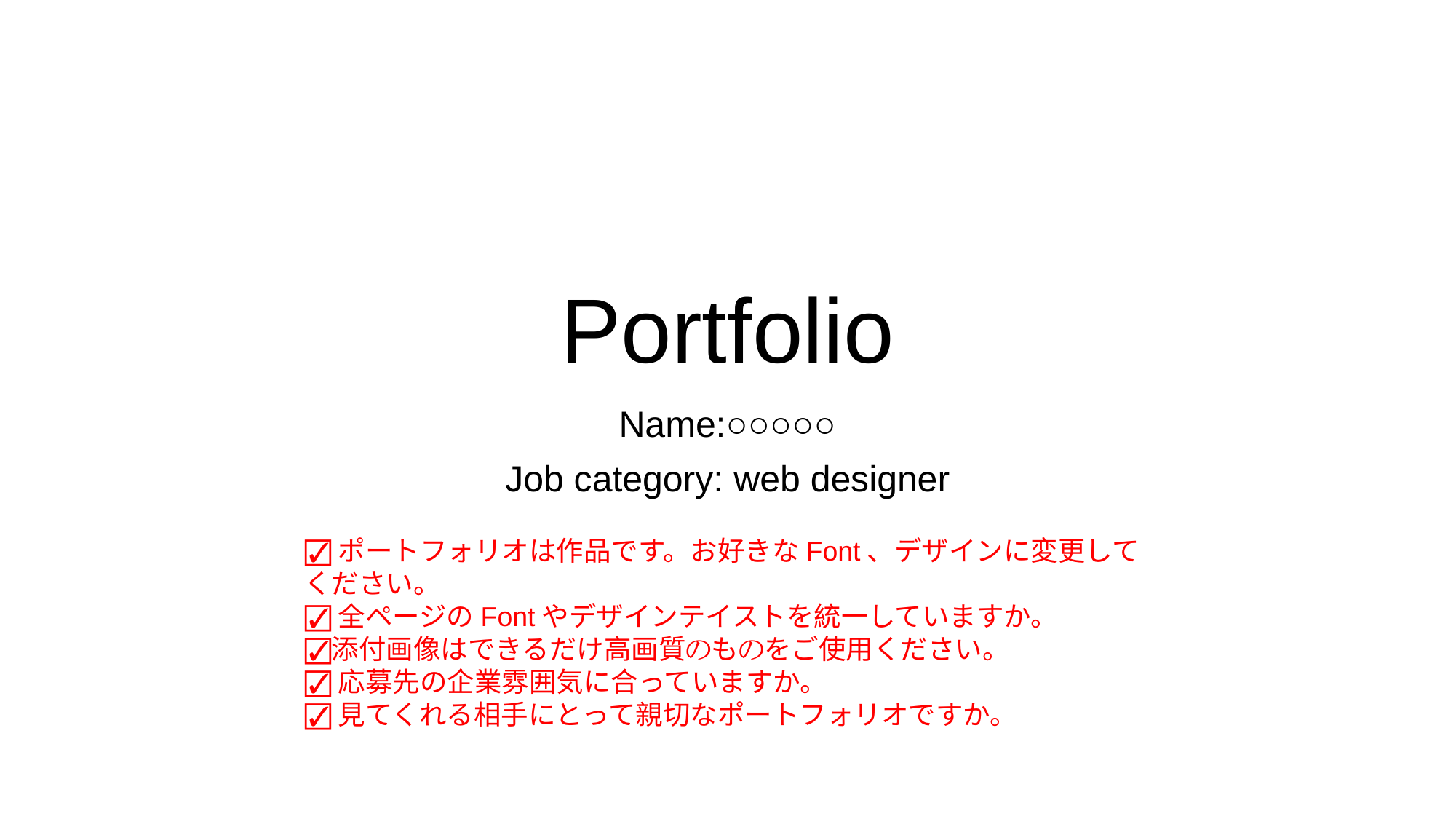

# Portfolio
Name:○○○○○
Job category: web designer
☑ポートフォリオは作品です。お好きなFont、デザインに変更してください。
☑全ページのFontやデザインテイストを統一していますか。
☑添付画像はできるだけ高画質のものをご使用ください。
☑応募先の企業雰囲気に合っていますか。
☑見てくれる相手にとって親切なポートフォリオですか。